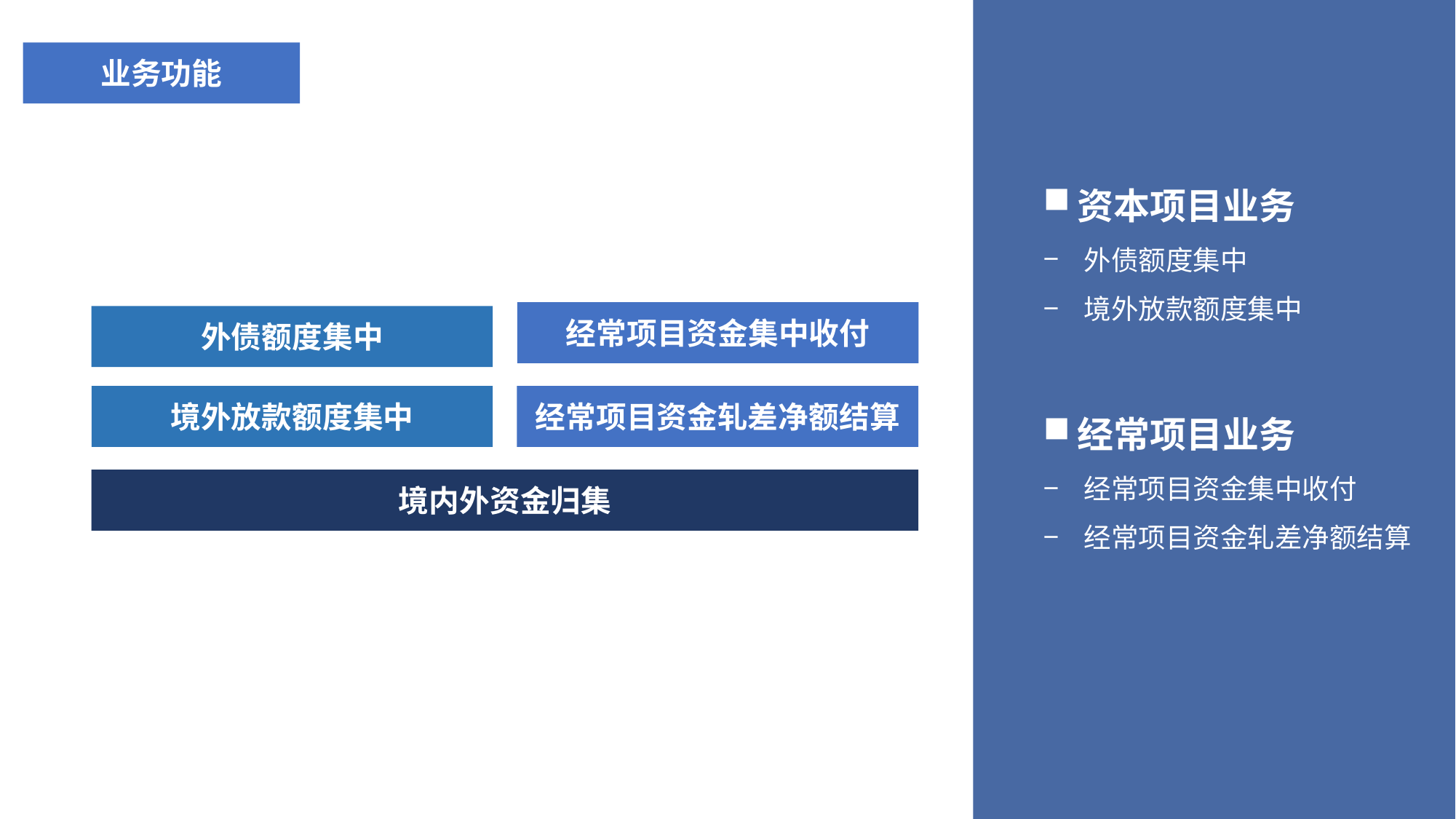

业务功能
资本项目业务
外债额度集中
境外放款额度集中
经常项目资金集中收付
外债额度集中
经常项目业务
经常项目资金集中收付
经常项目资金轧差净额结算
境外放款额度集中
经常项目资金轧差净额结算
境内外资金归集